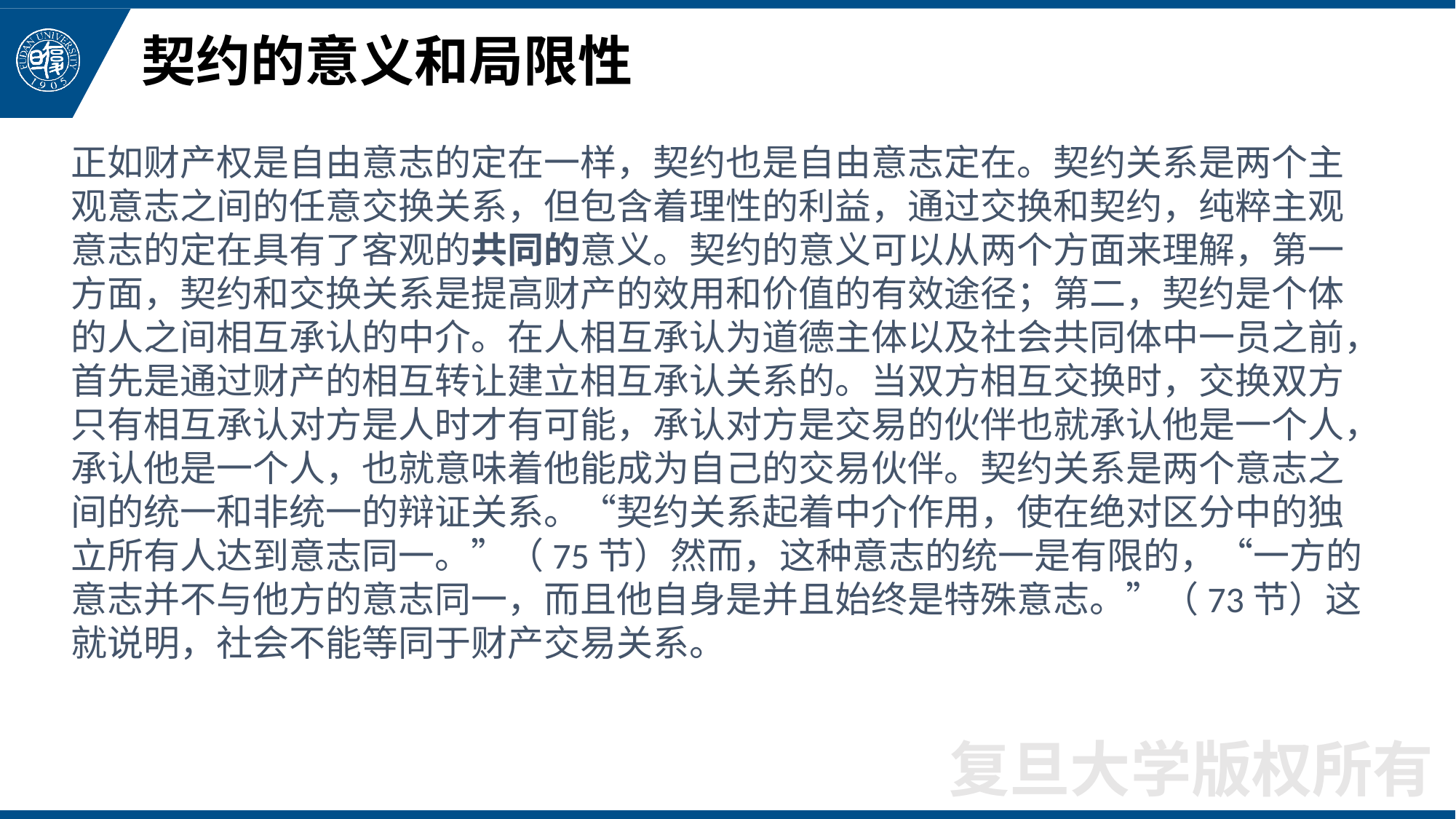

# 契约的意义和局限性
正如财产权是自由意志的定在一样，契约也是自由意志定在。契约关系是两个主观意志之间的任意交换关系，但包含着理性的利益，通过交换和契约，纯粹主观意志的定在具有了客观的共同的意义。契约的意义可以从两个方面来理解，第一方面，契约和交换关系是提高财产的效用和价值的有效途径；第二，契约是个体的人之间相互承认的中介。在人相互承认为道德主体以及社会共同体中一员之前，首先是通过财产的相互转让建立相互承认关系的。当双方相互交换时，交换双方只有相互承认对方是人时才有可能，承认对方是交易的伙伴也就承认他是一个人，承认他是一个人，也就意味着他能成为自己的交易伙伴。契约关系是两个意志之间的统一和非统一的辩证关系。“契约关系起着中介作用，使在绝对区分中的独立所有人达到意志同一。”（75节）然而，这种意志的统一是有限的，“一方的意志并不与他方的意志同一，而且他自身是并且始终是特殊意志。”（73节）这就说明，社会不能等同于财产交易关系。